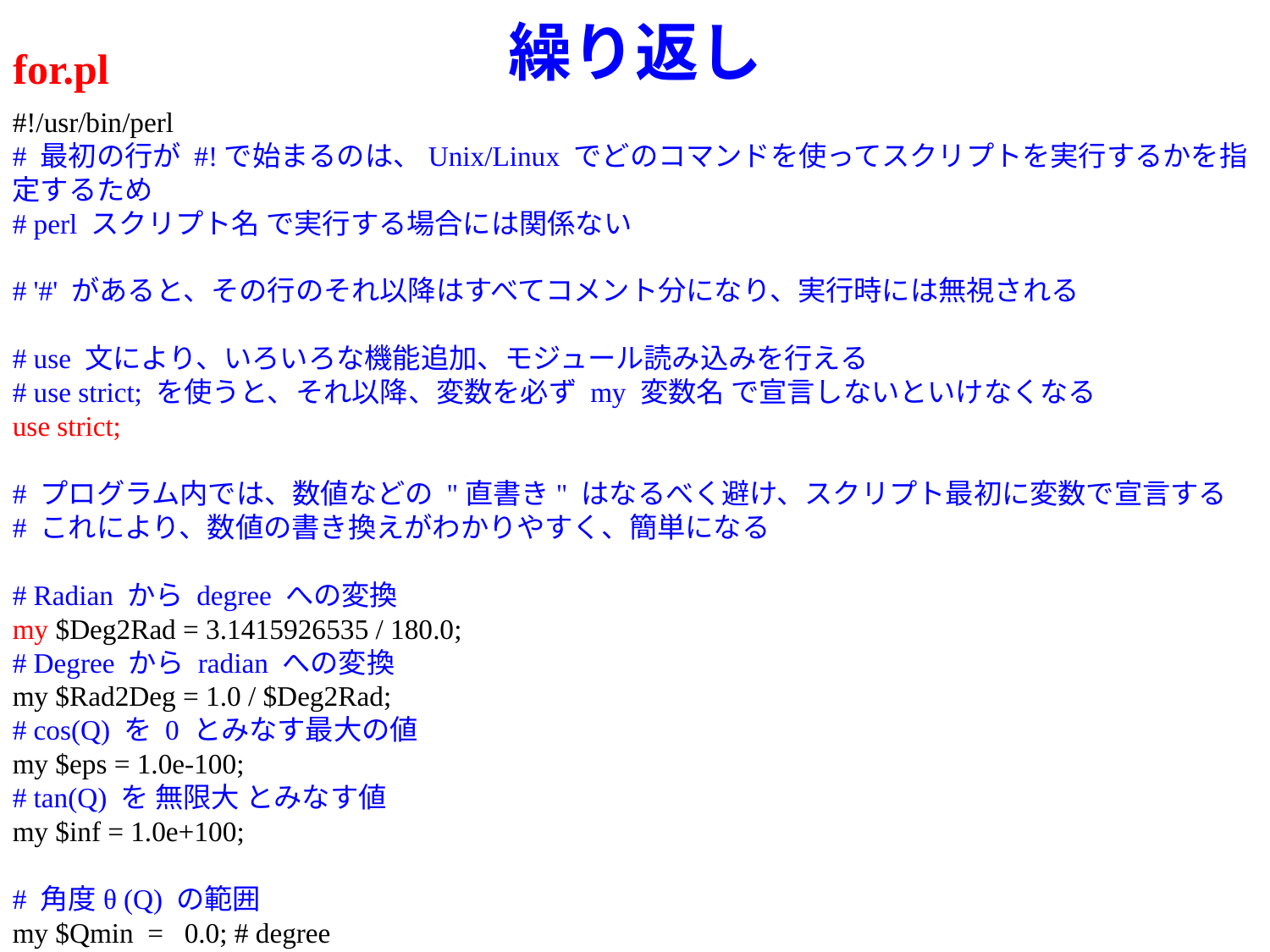

# 繰り返し
for.pl
#!/usr/bin/perl
# 最初の行が #!で始まるのは、Unix/Linux でどのコマンドを使ってスクリプトを実行するかを指定するため
# perl スクリプト名 で実行する場合には関係ない

# '#' があると、その行のそれ以降はすべてコメント分になり、実行時には無視される

# use 文により、いろいろな機能追加、モジュール読み込みを行える
# use strict; を使うと、それ以降、変数を必ず my 変数名 で宣言しないといけなくなる
use strict;

# プログラム内では、数値などの "直書き" はなるべく避け、スクリプト最初に変数で宣言する
# これにより、数値の書き換えがわかりやすく、簡単になる

# Radian から degree への変換
my $Deg2Rad = 3.1415926535 / 180.0;
# Degree から radian への変換
my $Rad2Deg = 1.0 / $Deg2Rad;
# cos(Q) を 0 とみなす最大の値
my $eps = 1.0e-100;
# tan(Q) を 無限大 とみなす値
my $inf = 1.0e+100;

# 角度θ (Q) の範囲
my $Qmin  =   0.0; # degree
my $Qmax  = 360.0; # degree
my $Qstep =  10.0; # degree

# for(式1 ; 式2 ; 式3) { プログラム } は、式1 で変数を初期化し、
# プログラム を実行した後 式3で変数を更新する。式2の条件が満足されている間繰り返す
for(my $Q = $Qmin ; $Q <= $Qmax ; $Q = $Q + $Qstep) {
	my $sinQ = sin($Q * $Deg2Rad);
	my $cosQ = cos($Q * $Deg2Rad);

	my $tanQ;
# if(式1) { プログラム1 } elsif(式2) ｛プログラム2｝else {プログラム3}  は、
#式1 の条件を満足する場合はプログラム1を実行する。
#式1を満足しない場合は 式2の条件を評価し、満足すればプログラム2 を実行する。
#if,elsifのいずれの条件も満足しない場合は プログラム3を実行する
	if(abs($cosQ) < $eps) {
		$tanQ = $inf;
	}
	else {
		$tanQ = $sinQ / $cosQ;
	}

	print "tan($Q) = $tanQ \n";
}